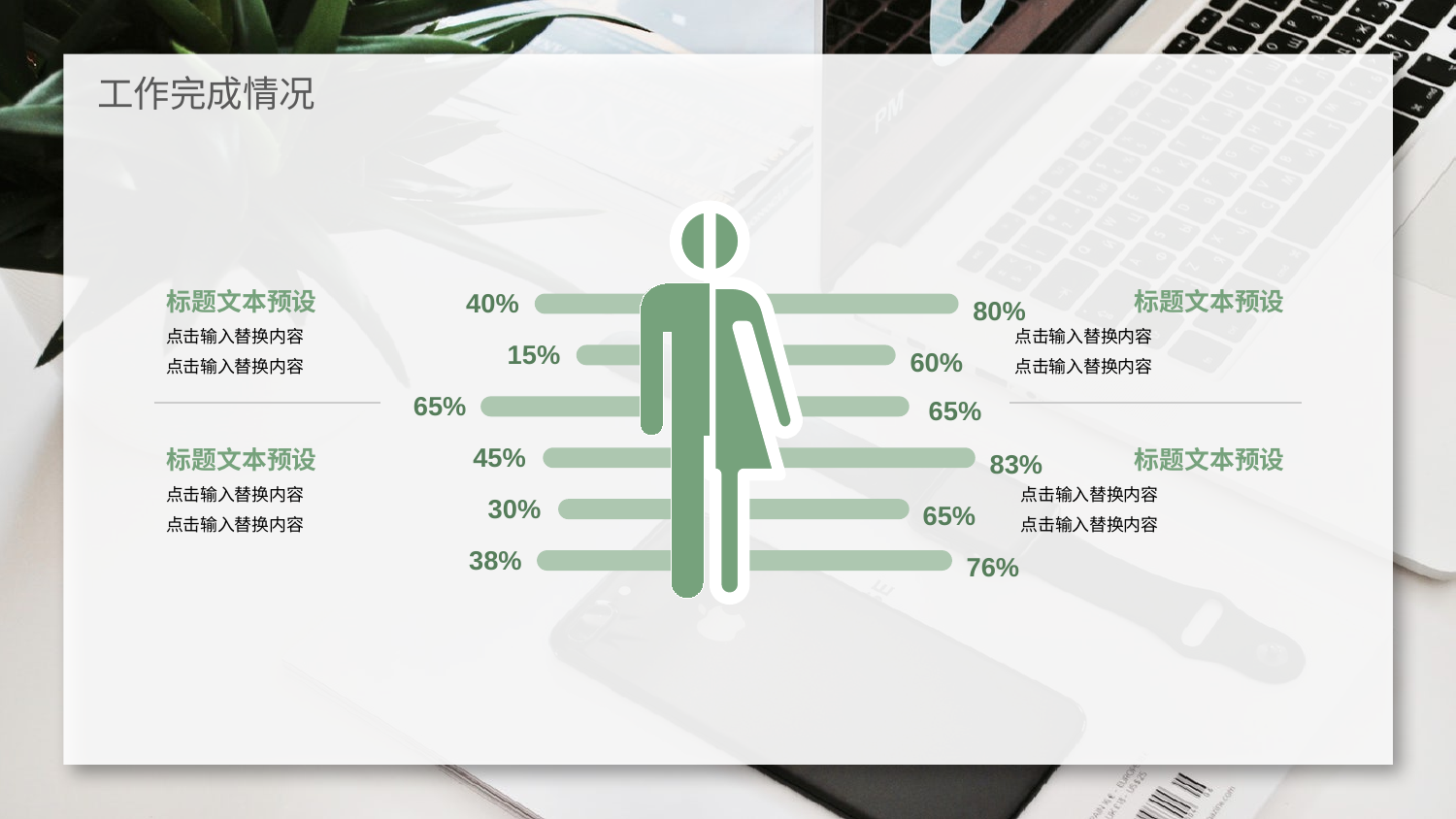

工作完成情况

40%
80%
15%
60%
65%
65%
45%
83%
30%
65%
38%
76%
标题文本预设
点击输入替换内容
点击输入替换内容
标题文本预设
点击输入替换内容
点击输入替换内容
标题文本预设
点击输入替换内容
点击输入替换内容
标题文本预设
点击输入替换内容
点击输入替换内容